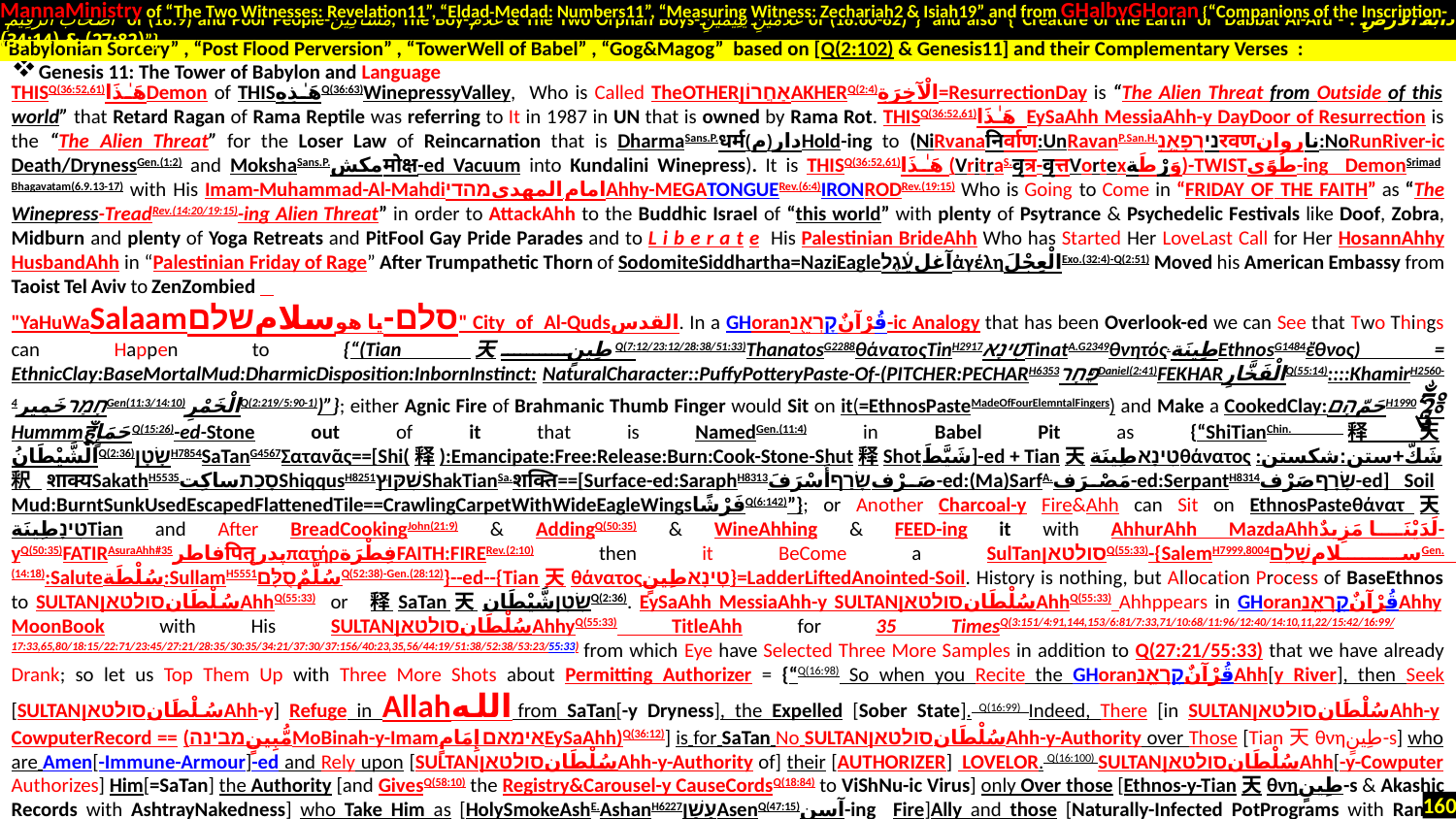

MannaMinistry of “The Two Witnesses: Revelation11”, “Eldad-Medad: Numbers11”, “Measuring Witness: Zechariah2 & Isiah19” and from GHalbyGHoran {“Companions of the Inscription-
 أَصْحَابَ الرَّقِيمِ  of (18:9) and Poor People-مَسَاكِينَ, The Boy-غُلَامُ & The Two Orphan Boys-غُلَامَيْنِ يَتِيمَيْنِ of (18:60-82)”}  and also  {“Creature of the Earth  or  Dabbat Al-Ard - دَابَّةُ الْأَرْضِ : (27:82) & (34:14)”}

Genesis 11: The Tower of Babylon and Language
THISQ(36:52,61)هَـٰذَاDemon of THISهَـٰذِهِQ(36:63)WinepressyValley,  Who is Called TheOTHERאַחֲרוֹןAKHERQ(2:4)الْآخِرَةِ=ResurrectionDay is “The Alien Threat from Outside of this world” that Retard Ragan of Rama Reptile was referring to It in 1987 in UN that is owned by Rama Rot. THISQ(36:52,61)هَـٰذَا  EySaAhh MessiaAhh-y DayDoor of Resurrection is the “The Alien Threat” for the Loser Law of Reincarnation that is DharmaSans.P.धर्मدار(م)Hold-ing to (NiRvanaनिर्वाण:UnRavanP.San.H.נירְפָאֵ֥נִरवणناروان:NoRunRiver-ic Death/DrynessGen.(1:2) and MokshaSans.P.مکشमोक्ष-ed Vacuum into Kundalini Winepress). It is THISQ(36:52,61)هَـٰذَا (VritraS.वृत्र-वृत्तVortexوَرْطَة)-TWISTطُوًى-ing  DemonSrimad Bhagavatam(6.9.13-17) with His Imam-Muhammad-Al-Mahdiامام المهديמהדיAhhy-MEGATONGUERev.(6:4)IRONRODRev.(19:15) Who is Going to Come in “FRIDAY OF THE FAITH” as “The Winepress-TreadRev.(14:20/19:15)-ing Alien Threat” in order to AttackAhh to the Buddhic Israel of “this world” with plenty of Psytrance & Psychedelic Festivals like Doof, Zobra, Midburn and plenty of Yoga Retreats and PitFool Gay Pride Parades and to Liberate  His Palestinian BrideAhh Who has Started Her LoveLast Call for Her HosannAhhy HusbandAhh in “Palestinian Friday of Rage” After Trumpathetic Thorn of SodomiteSiddhartha=NaziEagleآغلעֵ֫גֶלἀγέληالْعِجْلَExo.(32:4)-Q(2:51) Moved his American Embassy from Taoist Tel Aviv to ZenZombied
"YaHuWaSalaamסלם-یا هوسلامשלם" City  of  Al-Qudsالقدس. In a GHoranقُرْآنٌקָרְאֵ֖נ-ic Analogy that has been Overlook-ed we can See that Two Things can Happen to {“(Tian天طِينٍQ(7:12/23:12/28:38/51:33)ThanatosG2288θάνατοςTinH2917טִינָאTinatA.G2349θνητός.طِينَةEthnosG1484ἔθνος) = EthnicClay:BaseMortalMud:DharmicDisposition:InbornInstinct: NaturalCharacter::PuffyPotteryPaste-Of-(PITCHER:PECHARH6353פֶּחָרDaniel(2:41)FEKHARالْفَخَّارِQ(55:14)::::KhamirH2560-4חָמַרخَمِيرGen(11:3/14:10)الْخَمْرِQ(2:219/5:90-1))”}; either Agnic Fire of Brahmanic Thumb Finger would Sit on it(=EthnosPasteMadeOfFourElemntalFingers) and Make a CookedClay:حَمّהָםH1990ཧཱུྂ༔HummmहूँحَمَإٍQ(15:26)-ed-Stone out of it that is NamedGen.(11:4) in Babel Pit as {“ShiTianChin.释天الشَّيْطَانُQ(2:36)שָׂטָןH7854SaTanG4567Σατανᾶς==[Shi(释):Emancipate:Free:Release:Burn:Cook-Stone-Shut释Shotشَيَّطَ]-ed + Tian天טִינָאطِينَةθάνατος :شَكّ+ستن:شکستن釈शाक्यSakathH5535סָכַתساكِتShiqqusH8251שִׁקּוּץShakTianSa.शक्ति==[Surface-ed:SaraphH8313صَرْفשָׂרַףأَسْرَفَ-ed:(Ma)SarfA.مَصْرَف-ed:SerpantH8314שָׂרָףصَرْف-ed] Soil Mud:BurntSunkUsedEscapedFlattenedTile==CrawlingCarpetWithWideEagleWingsفَرْشًاQ(6:142)”}; or Another Charcoal-y Fire&Ahh can Sit on EthnosPasteθάνατ天טִינָطِينَةTian and After BreadCookingJohn(21:9) & AddingQ(50:35) & WineAhhing & FEED-ing it with AhhurAhh MazdaAhhلَدَيْنَا مَزِيدٌ-yQ(50:35)FATIRAsuraAhh#35فاطرपितृپدرπατήρفِطْرَةFAITH:FIRERev.(2:10) then it BeCome a SulTanסולטאןQ(55:33)-{SalemH7999,8004سلامשָׁלֵםGen.(14:18):Saluteسُلْطَة:SullamH5551سُلَّمٌסֻלָּםQ(52:38)-Gen.(28:12)}--ed--{Tian天θάνατοςטִינָאطِينٍ}=LadderLiftedAnointed-Soil. History is nothing, but Allocation Process of BaseEthnos to SULTANسُلْطَانסולטאןAhhQ(55:33)  or  释SaTan天שָׂטָןشَّيْطَانQ(2:36). EySaAhh MessiaAhh-y SULTANسُلْطَانסולטאןAhhQ(55:33) Ahhppears in GHoranقُرْآنٌקָרְאֵ֖נAhhy MoonBook with His SULTANسُلْطَانסולטאןAhhyQ(55:33) TitleAhh for 35 TimesQ(3:151/4:91,144,153/6:81/7:33,71/10:68/11:96/12:40/14:10,11,22/15:42/16:99/ 17:33,65,80/18:15/22:71/23:45/27:21/28:35/30:35/34:21/37:30/37:156/40:23,35,56/44:19/51:38/52:38/53:23/55:33).from which Eye have Selected Three More Samples in addition to Q(27:21/55:33) that we have already Drank; so let us Top Them Up with Three More Shots about Permitting Authorizer = {“Q(16:98) So when you Recite the GHoranقُرْآنٌקָרְאֵ֖נAhh[y River], then Seek [SULTANسُلْطَانסולטאןAhh-y] Refuge in Allahالله from SaTan[-y Dryness], the Expelled [Sober State]. Q(16:99) Indeed, There [in SULTANسُلْطَانסולטאןAhh-y CowputerRecord == (مُّبِينٍמבינה‬MoBinah-y-ImamאימאםإِمَامٍEySaAhh)Q(36:12)] is for SaTan No SULTANسُلْطَانסולטאןAhh-y-Authority over Those [Tian天θνηطِينٍ-s] who are Amen[-Immune-Armour]-ed and Rely upon [SULTANسُلْطَانסולטאןAhh-y-Authority of] their [AUTHORIZER] LoveLord. Q(16:100) SULTANسُلْطَانסולטאןAhh[-y-Cowputer Authorizes] Him[=SaTan] the Authority [and GivesQ(58:10) the Registry&Carousel-y CauseCordsQ(18:84) to ViShNu-ic Virus] only Over those [Ethnos-y-Tian天θνηطِينٍ-s & Akashic Records with AshtrayNakedness] who Take Him as [HolySmokeAshE.AshanH6227עָשָׁןAsenQ(47:15)آسِن-ing  Fire]Ally and those [Naturally-Infected PotPrograms with Rama Rabies] who through Him [Reject The Logosy CureAhh and After Dharmaधर्मدار(م) -ing to their DryDisease] Associate Other [FIRE-FEED-ing-SOURCES] with LoveLord [HimHolySelf]……...Q(52:38) Or have they[=Anak-y Ants] a [SULTANסולטאןQ(55:33)-{“SalemH8004سلامשָׁלֵםGen.(14:18)Salute”}-ed] Stairway:JacobyLadder:WordWayE.SullamH5551سُلَّمٌסֻלָּםGen.(28:12) [into the Heaven] upon which they Listen [to Logos-y Lessons]? Then let their [Eavesdrop-ing] listener Come [Close] by ObviouslyOverseeingTowering(مُّبِينٍמבינה‬MoBinah)-ing SULTANسُلْطَانסולטאןAhh.”}.

Genesis 11: The Tower of Babylon and Language
“Babylonian Sorcery” , “Post Flood Perversion” , “TowerWell of Babel” , “Gog&Magog”  based on [Q(2:102) & Genesis11] and their Complementary Verses  :
160